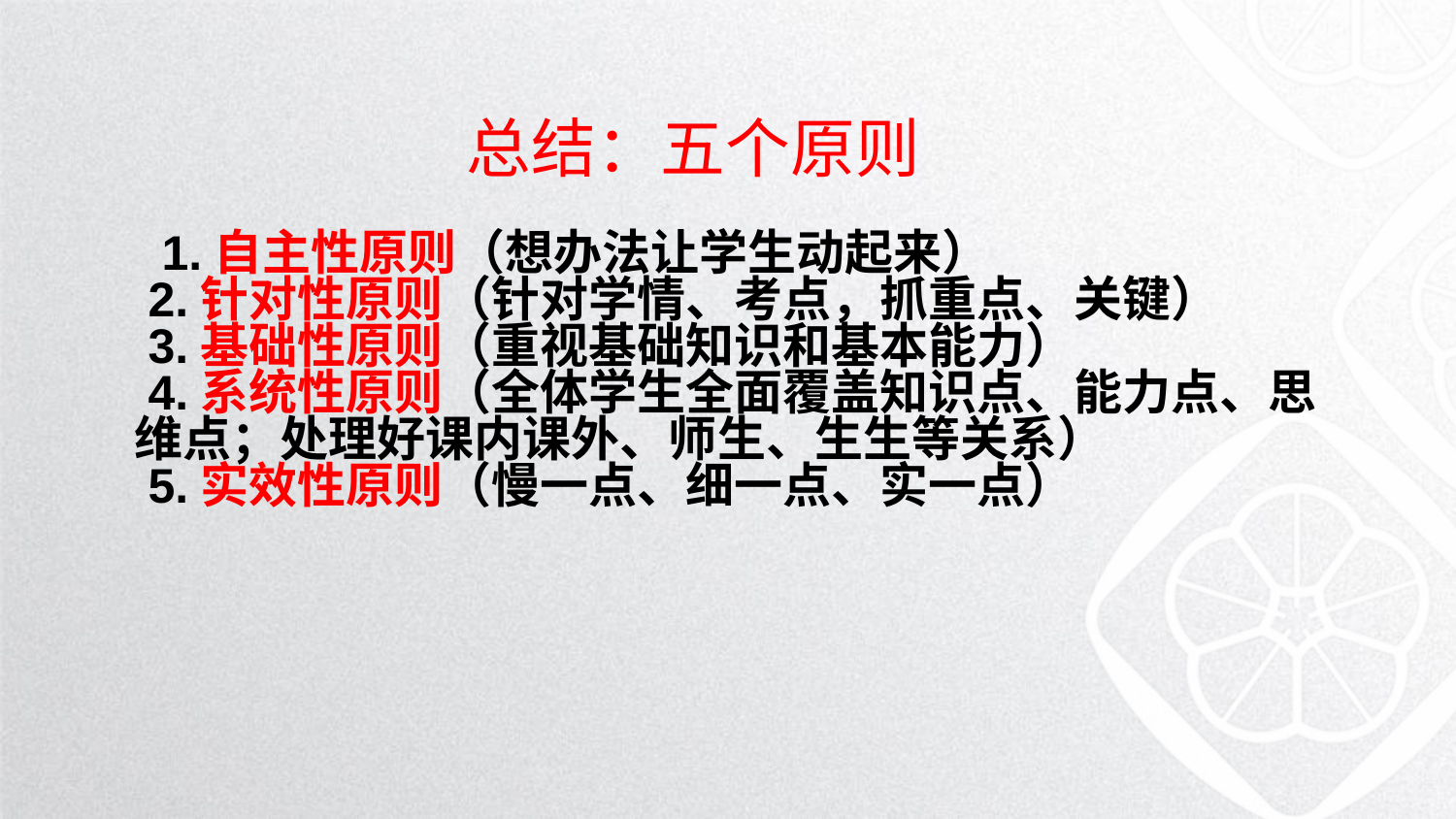

总结：五个原则

  1.自主性原则（想办法让学生动起来）
 2.针对性原则（针对学情、考点，抓重点、关键）
 3.基础性原则（重视基础知识和基本能力）
 4.系统性原则（全体学生全面覆盖知识点、能力点、思维点；处理好课内课外、师生、生生等关系）
 5.实效性原则（慢一点、细一点、实一点）